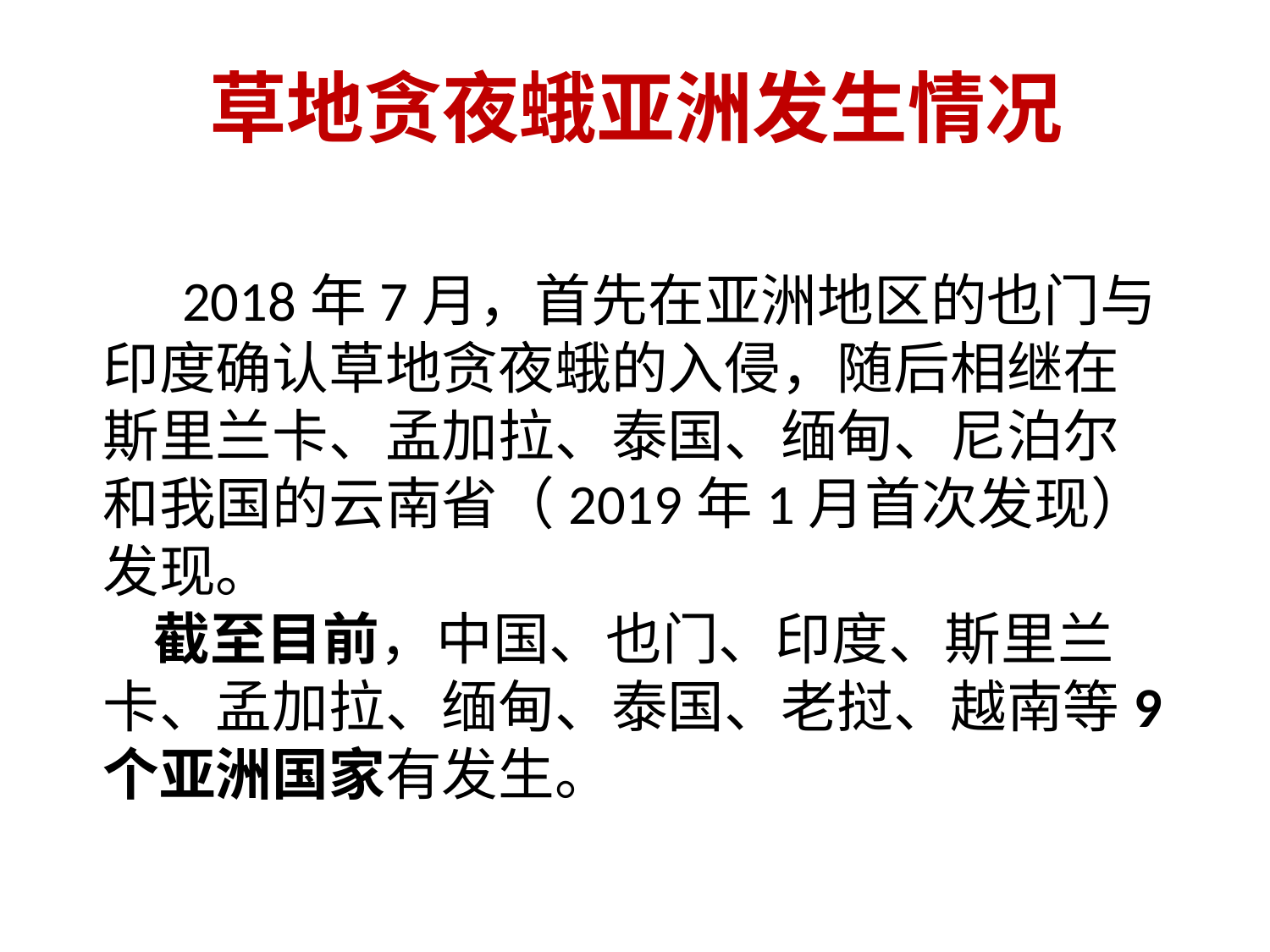

草地贪夜蛾亚洲发生情况
# 2018年7月，首先在亚洲地区的也门与印度确认草地贪夜蛾的入侵，随后相继在斯里兰卡、孟加拉、泰国、缅甸、尼泊尔和我国的云南省（2019年1月首次发现）发现。 截至目前，中国、也门、印度、斯里兰卡、孟加拉、缅甸、泰国、老挝、越南等9个亚洲国家有发生。